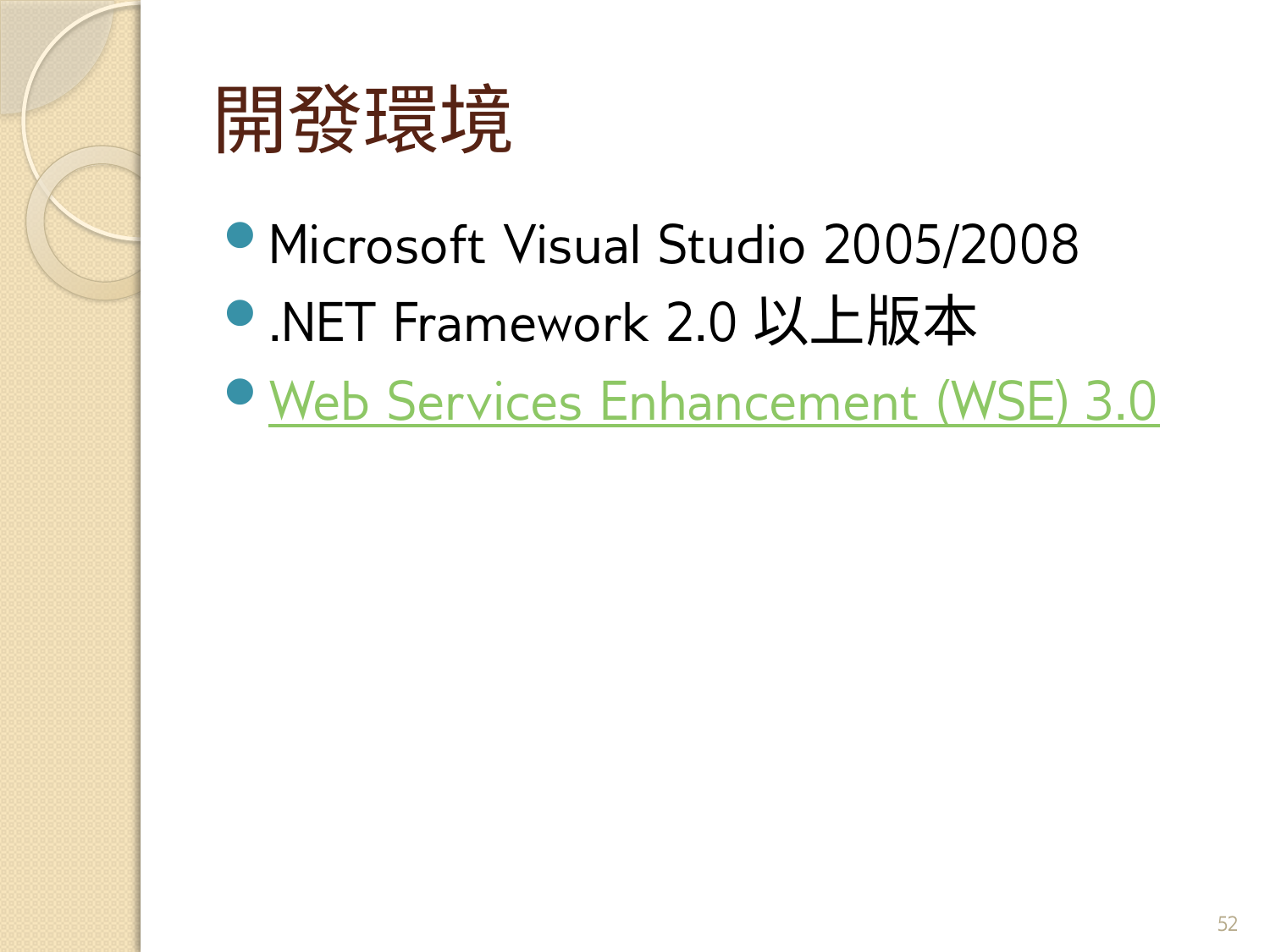

# 開發環境
Microsoft Visual Studio 2005/2008
.NET Framework 2.0以上版本
Web Services Enhancement (WSE) 3.0
52